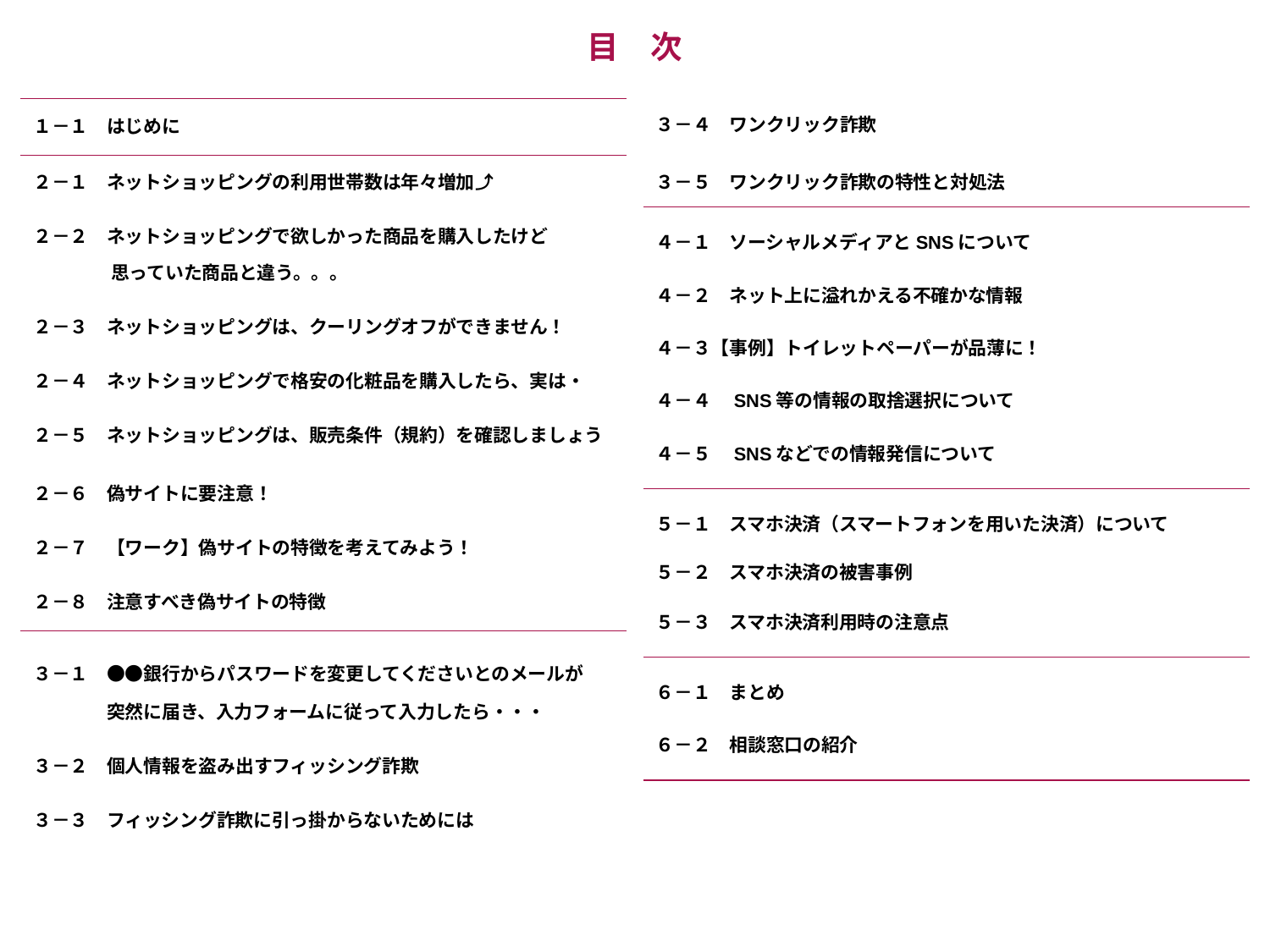

目　次
３－４　ワンクリック詐欺
１－１　はじめに
３－５　ワンクリック詐欺の特性と対処法
２－１　ネットショッピングの利用世帯数は年々増加⤴
２－２　ネットショッピングで欲しかった商品を購入したけど
　　　 　思っていた商品と違う。。。
４－１　ソーシャルメディアとSNSについて
４－２　ネット上に溢れかえる不確かな情報
２－３　ネットショッピングは、クーリングオフができません！
４－３【事例】トイレットペーパーが品薄に！
２－４　ネットショッピングで格安の化粧品を購入したら、実は・
４－４　SNS等の情報の取捨選択について
２－５　ネットショッピングは、販売条件（規約）を確認しましょう
４－５　SNSなどでの情報発信について
２－６　偽サイトに要注意！
５－１　スマホ決済（スマートフォンを用いた決済）について
２－７　【ワーク】偽サイトの特徴を考えてみよう！
５－２　スマホ決済の被害事例
２－８　注意すべき偽サイトの特徴
５－３　スマホ決済利用時の注意点
３－１　●●銀行からパスワードを変更してくださいとのメールが
　　　　突然に届き、入力フォームに従って入力したら・・・
６－１　まとめ
６－２　相談窓口の紹介
３－２　個人情報を盗み出すフィッシング詐欺
３－３　フィッシング詐欺に引っ掛からないためには